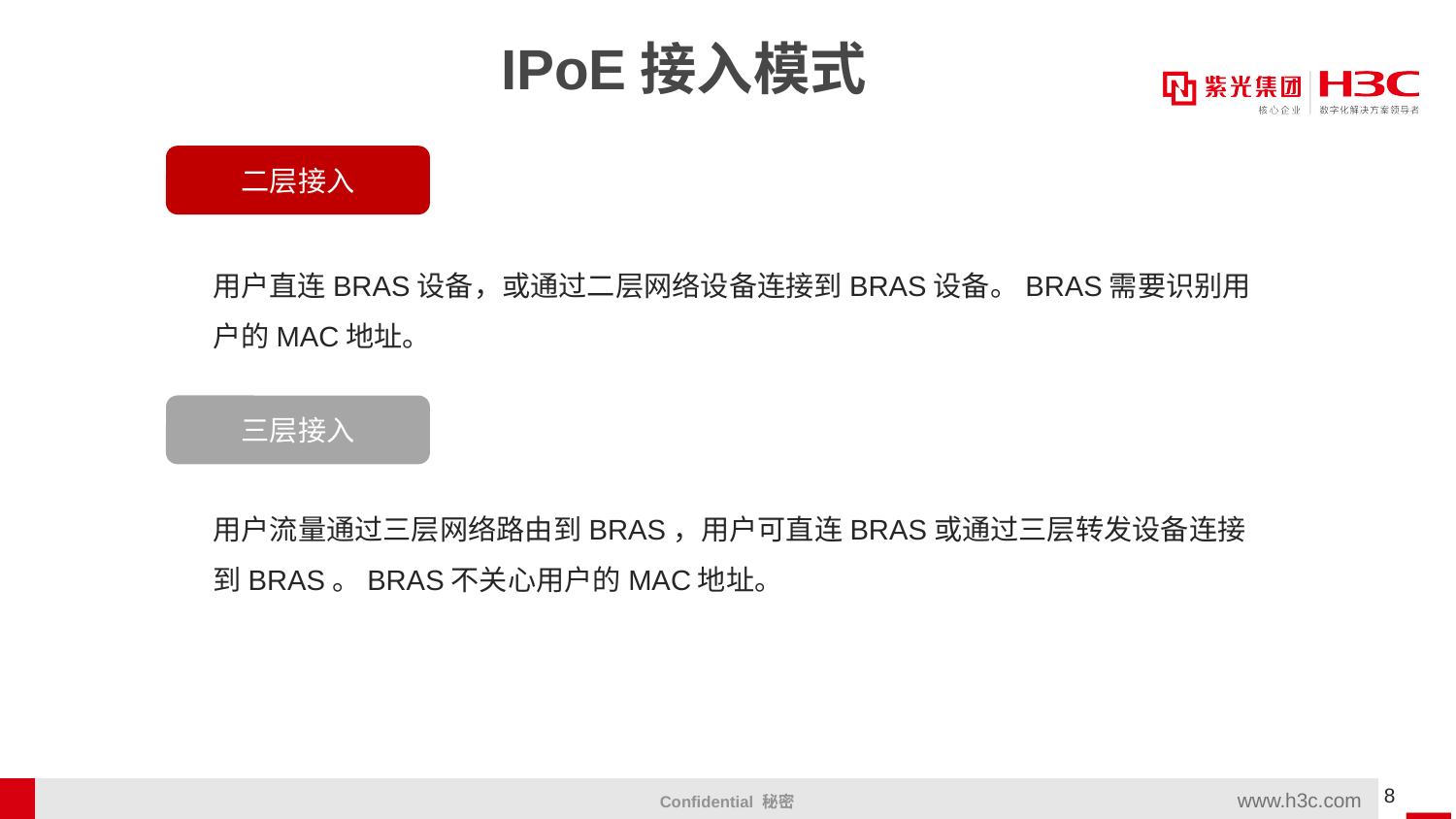

# IPoE接入模式
二层接入
用户直连BRAS设备，或通过二层网络设备连接到BRAS设备。BRAS需要识别用户的MAC地址。
三层接入
用户流量通过三层网络路由到BRAS，用户可直连BRAS或通过三层转发设备连接到BRAS。BRAS不关心用户的MAC地址。